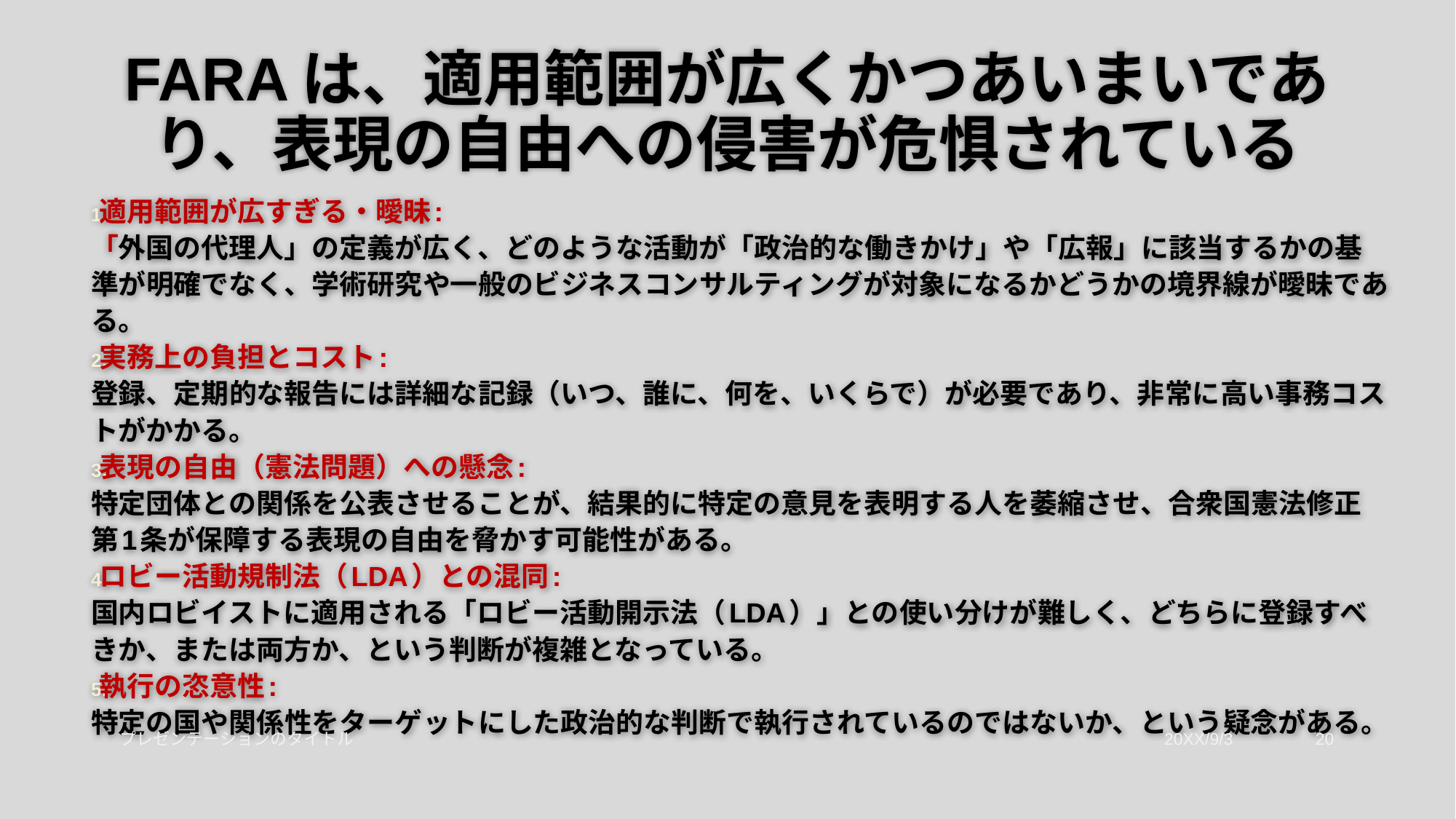

# FARAは、適用範囲が広くかつあいまいであり、表現の自由への侵害が危惧されている
適用範囲が広すぎる・曖昧:
「外国の代理人」の定義が広く、どのような活動が「政治的な働きかけ」や「広報」に該当するかの基準が明確でなく、学術研究や一般のビジネスコンサルティングが対象になるかどうかの境界線が曖昧である。
実務上の負担とコスト:
登録、定期的な報告には詳細な記録（いつ、誰に、何を、いくらで）が必要であり、非常に高い事務コストがかかる。
表現の自由（憲法問題）への懸念:
特定団体との関係を公表させることが、結果的に特定の意見を表明する人を萎縮させ、合衆国憲法修正第1条が保障する表現の自由を脅かす可能性がある。
ロビー活動規制法（LDA）との混同:
国内ロビイストに適用される「ロビー活動開示法（LDA）」との使い分けが難しく、どちらに登録すべきか、または両方か、という判断が複雑となっている。
執行の恣意性:
特定の国や関係性をターゲットにした政治的な判断で執行されているのではないか、という疑念がある。
プレゼンテーションのタイトル
20XX/9/3
20